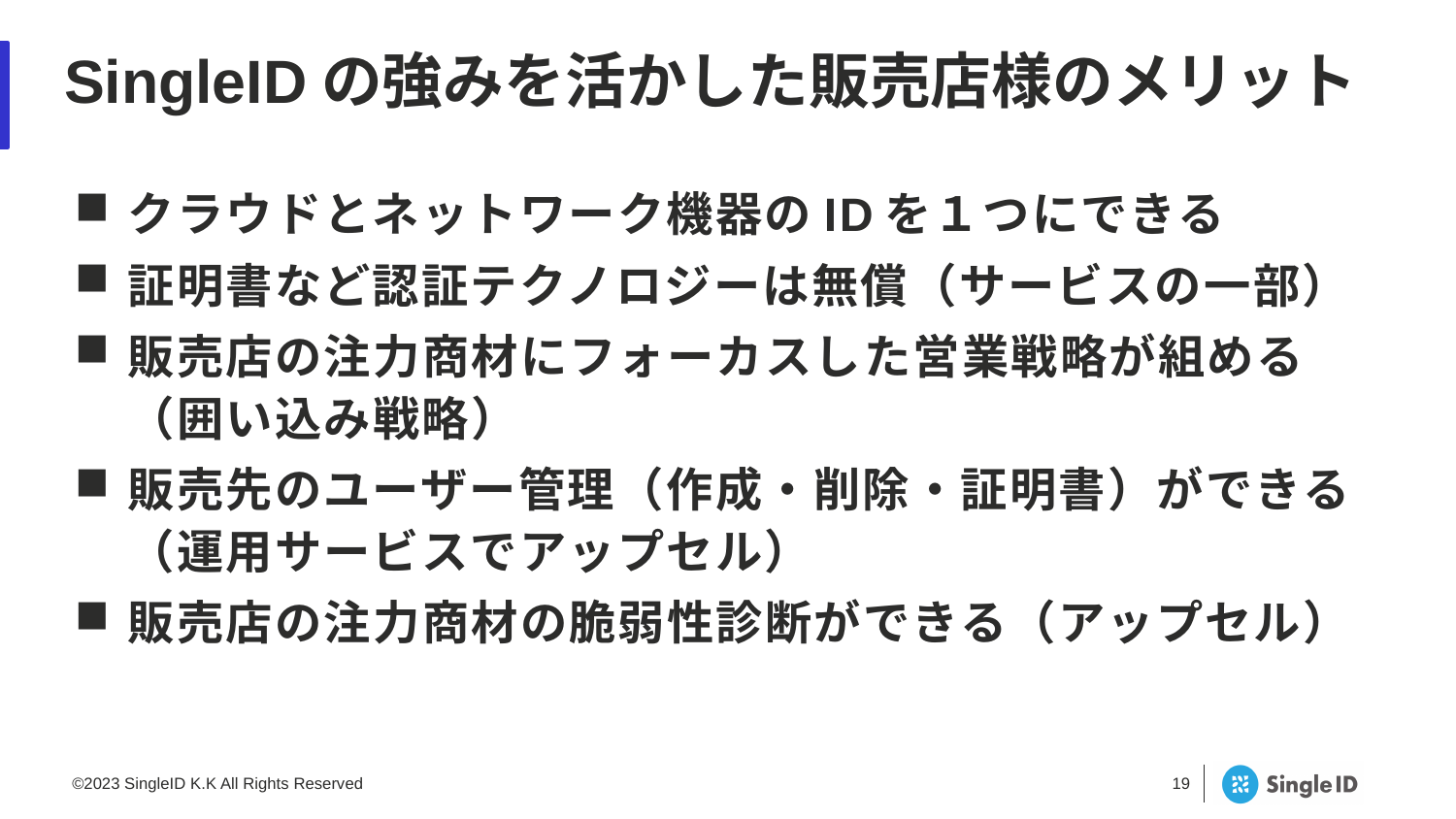

# SingleIDの強みを活かした販売店様のメリット
クラウドとネットワーク機器のIDを１つにできる
証明書など認証テクノロジーは無償（サービスの一部）
販売店の注力商材にフォーカスした営業戦略が組める（囲い込み戦略）
販売先のユーザー管理（作成・削除・証明書）ができる（運用サービスでアップセル）
販売店の注力商材の脆弱性診断ができる（アップセル）